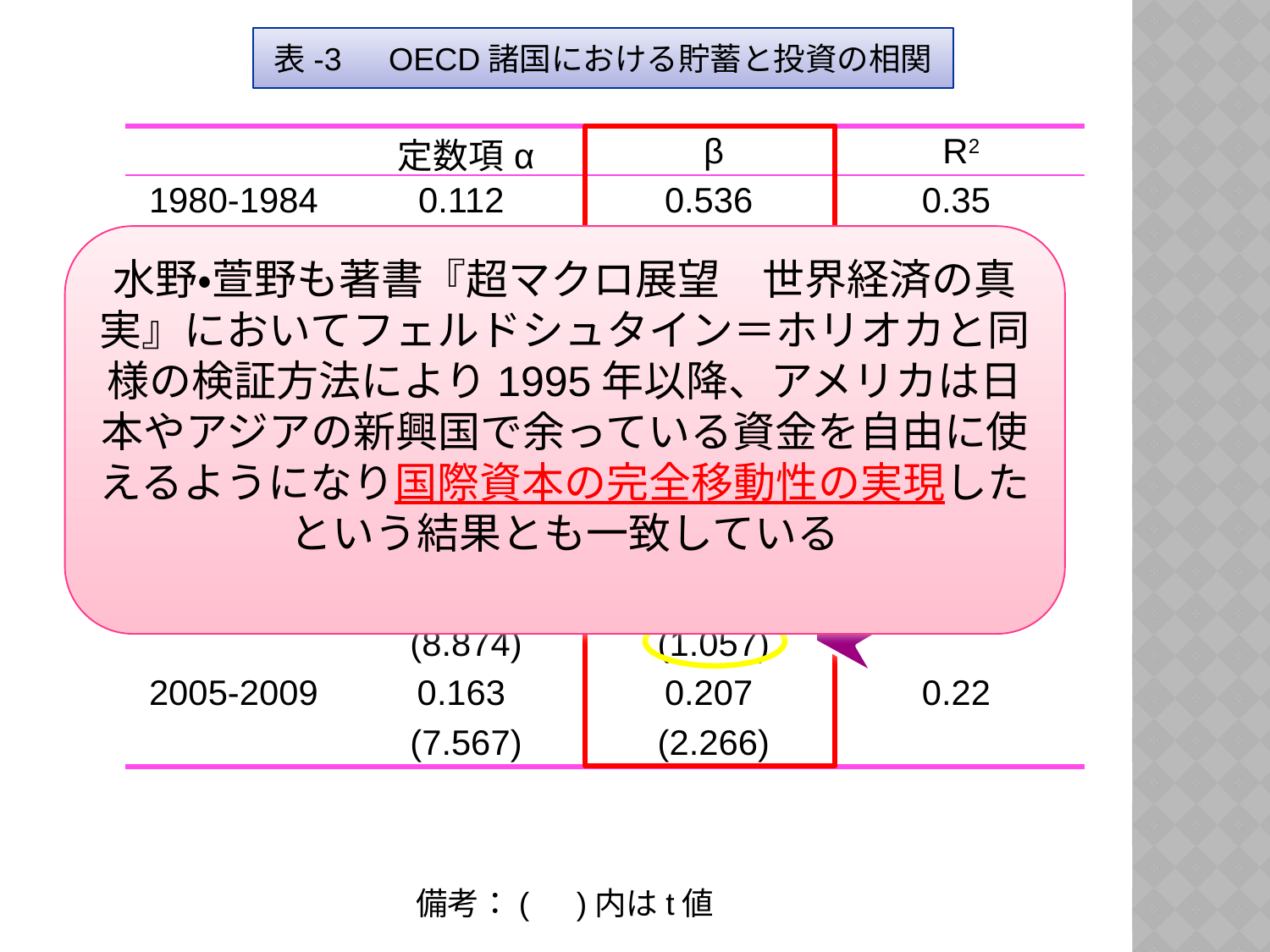

表-3　OECD諸国における貯蓄と投資の相関

|  | 定数項α | β | R2 |
| --- | --- | --- | --- |
| 1980-1984 | 0.112 | 0.536 | 0.35 |
|  | (2.875) | (3.030) |  |
| 1985-1989 | 0.104 | 0.535 | 0.47 |
|  | (3.240) | (3.810) |  |
| 1990-1994 | 0.116 | 0.426 | 0.32 |
|  | (3.419) | (2.818) |  |
| 1995-1999 | 0.167 | 0.182 | 0.08 |
|  | (5.802) | (1.493) |  |
| 2000-2004 | 0.187 | 0.092 | 0.01 |
|  | (8.874) | (1.057) |  |
| 2005-2009 | 0.163 | 0.207 | 0.22 |
|  | (7.567) | (2.266) |  |
水野・萱野も著書『超マクロ展望　世界経済の真実』においてフェルドシュタイン＝ホリオカと同様の検証方法により1995年以降、アメリカは日本やアジアの新興国で余っている資金を自由に使えるようになり国際資本の完全移動性の実現したという結果とも一致している

推定結果は有意ではない
＝相関関係がない

備考：(　)内はt値